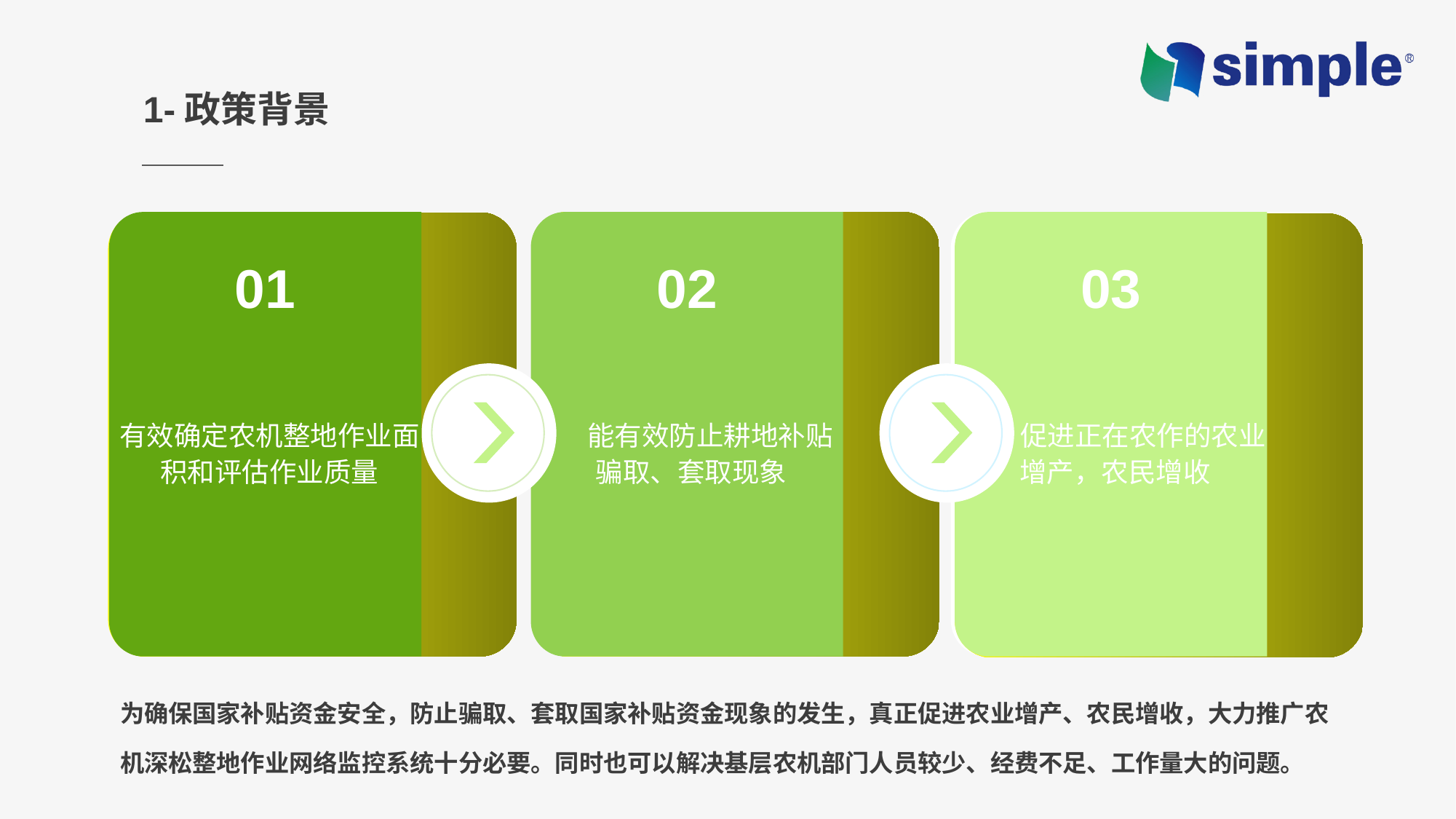

1-政策背景
01
02
03
有效确定农机整地作业面积和评估作业质量

     能有效防止耕地补贴骗取、套取现象

        促进正在农作的农业增产，农民增收

为确保国家补贴资金安全，防止骗取、套取国家补贴资金现象的发生，真正促进农业增产、农民增收，大力推广农机深松整地作业网络监控系统十分必要。同时也可以解决基层农机部门人员较少、经费不足、工作量大的问题。